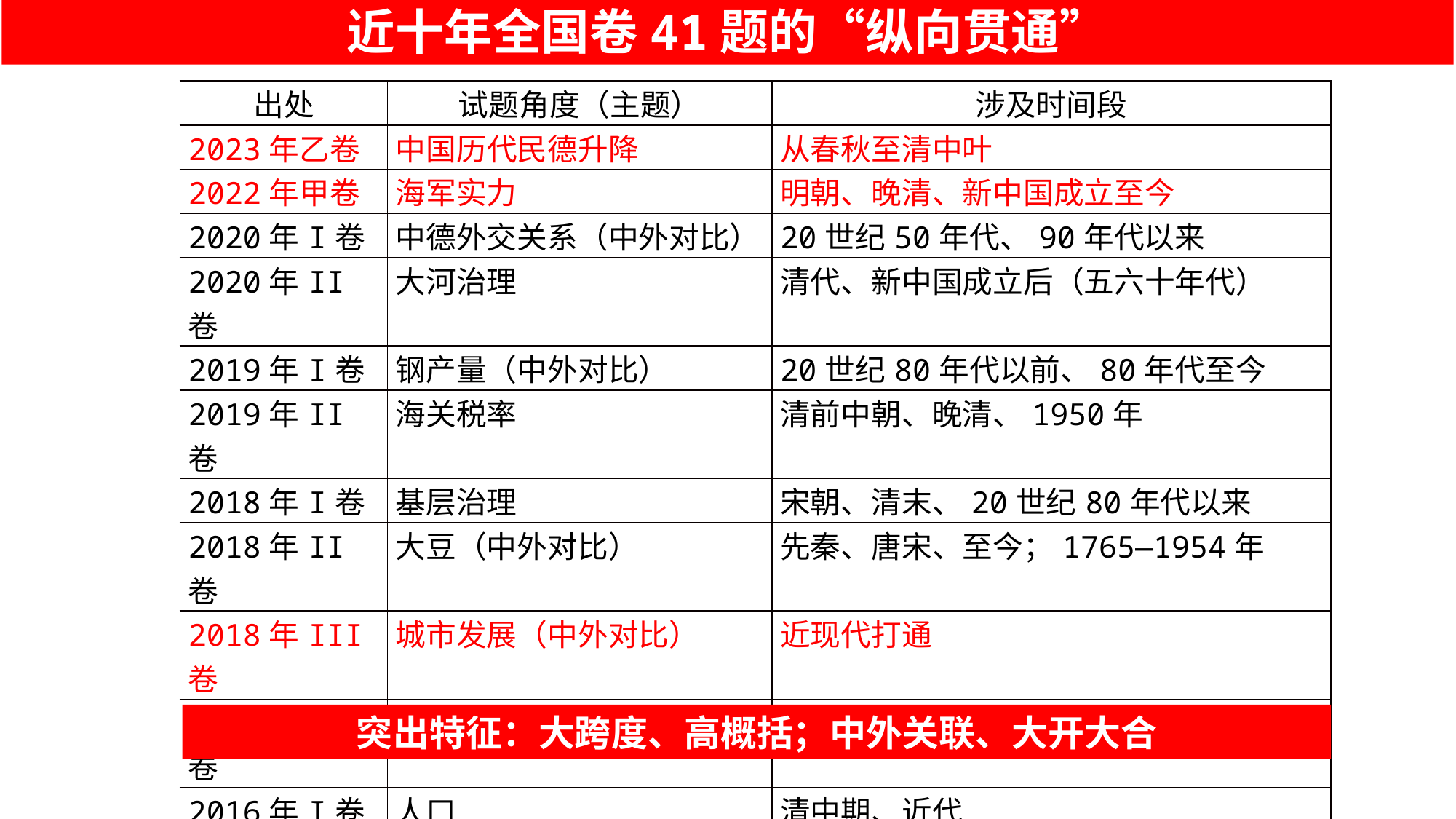

近十年全国卷41题的“纵向贯通”
| 出处 | 试题角度（主题） | 涉及时间段 |
| --- | --- | --- |
| 2023年乙卷 | 中国历代民德升降 | 从春秋至清中叶 |
| 2022年甲卷 | 海军实力 | 明朝、晚清、新中国成立至今 |
| 2020年I卷 | 中德外交关系（中外对比） | 20世纪50年代、90年代以来 |
| 2020年II卷 | 大河治理 | 清代、新中国成立后（五六十年代） |
| 2019年I卷 | 钢产量（中外对比） | 20世纪80年代以前、80年代至今 |
| 2019年II卷 | 海关税率 | 清前中朝、晚清、1950年 |
| 2018年I卷 | 基层治理 | 宋朝、清末、20世纪80年代以来 |
| 2018年II卷 | 大豆（中外对比） | 先秦、唐宋、至今；1765—1954年 |
| 2018年III卷 | 城市发展（中外对比） | 近现代打通 |
| 2017年II卷 | 矿业政策 | 雍正、晚清、一五计划 |
| 2016年I卷 | 人口 | 清中期、近代 |
| 2016年II卷 | 人口迁移（中外对比） | 近现代拉通 |
| 2015年I卷 | 儒学发展 | 汉、唐、宋、近代前期 |
| 2014年II卷 | 东北移民 | 清朝建立至辛亥革命 |
| 2013年I卷 | 海洋利用 | 古代贯通、近代前期贯通 |
突出特征：大跨度、高概括；中外关联、大开大合